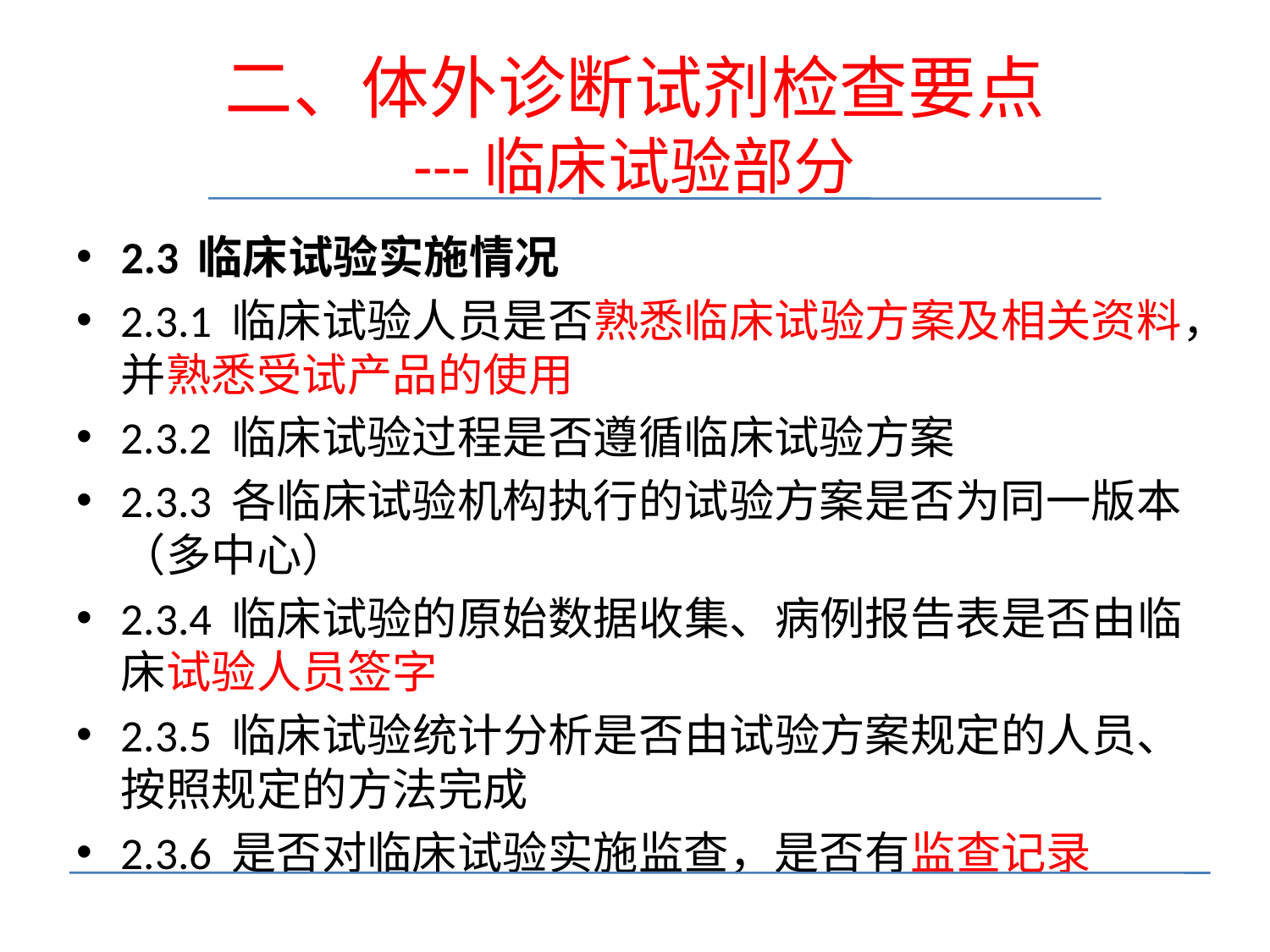

# 二、体外诊断试剂检查要点 ---临床试验部分
2.3 临床试验实施情况
2.3.1 临床试验人员是否熟悉临床试验方案及相关资料，并熟悉受试产品的使用
2.3.2 临床试验过程是否遵循临床试验方案
2.3.3 各临床试验机构执行的试验方案是否为同一版本（多中心）
2.3.4 临床试验的原始数据收集、病例报告表是否由临床试验人员签字
2.3.5 临床试验统计分析是否由试验方案规定的人员、按照规定的方法完成
2.3.6 是否对临床试验实施监查，是否有监查记录